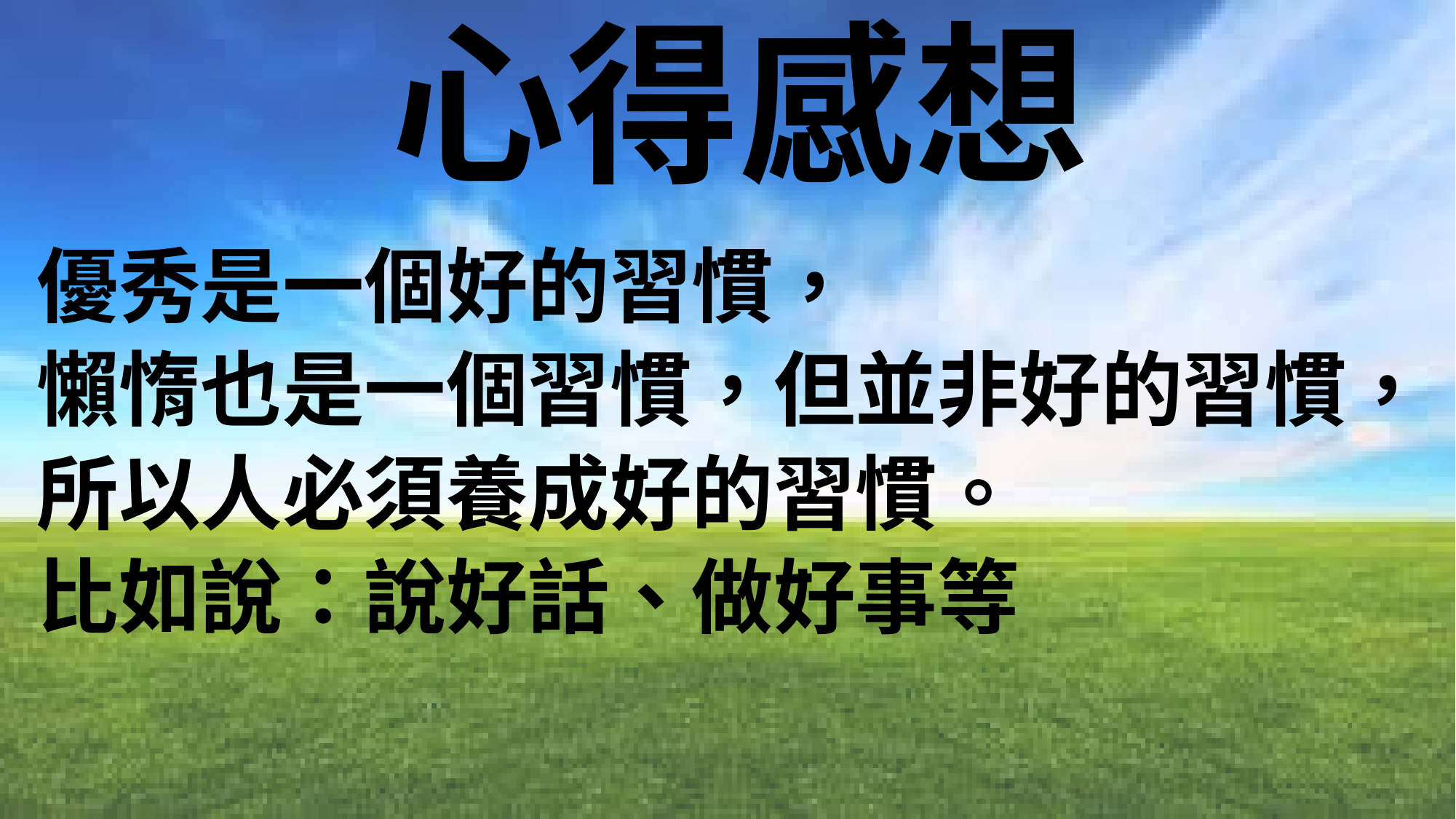

# 心得感想
優秀是一個好的習慣，
懶惰也是一個習慣，但並非好的習慣，
所以人必須養成好的習慣。
比如說：說好話、做好事等